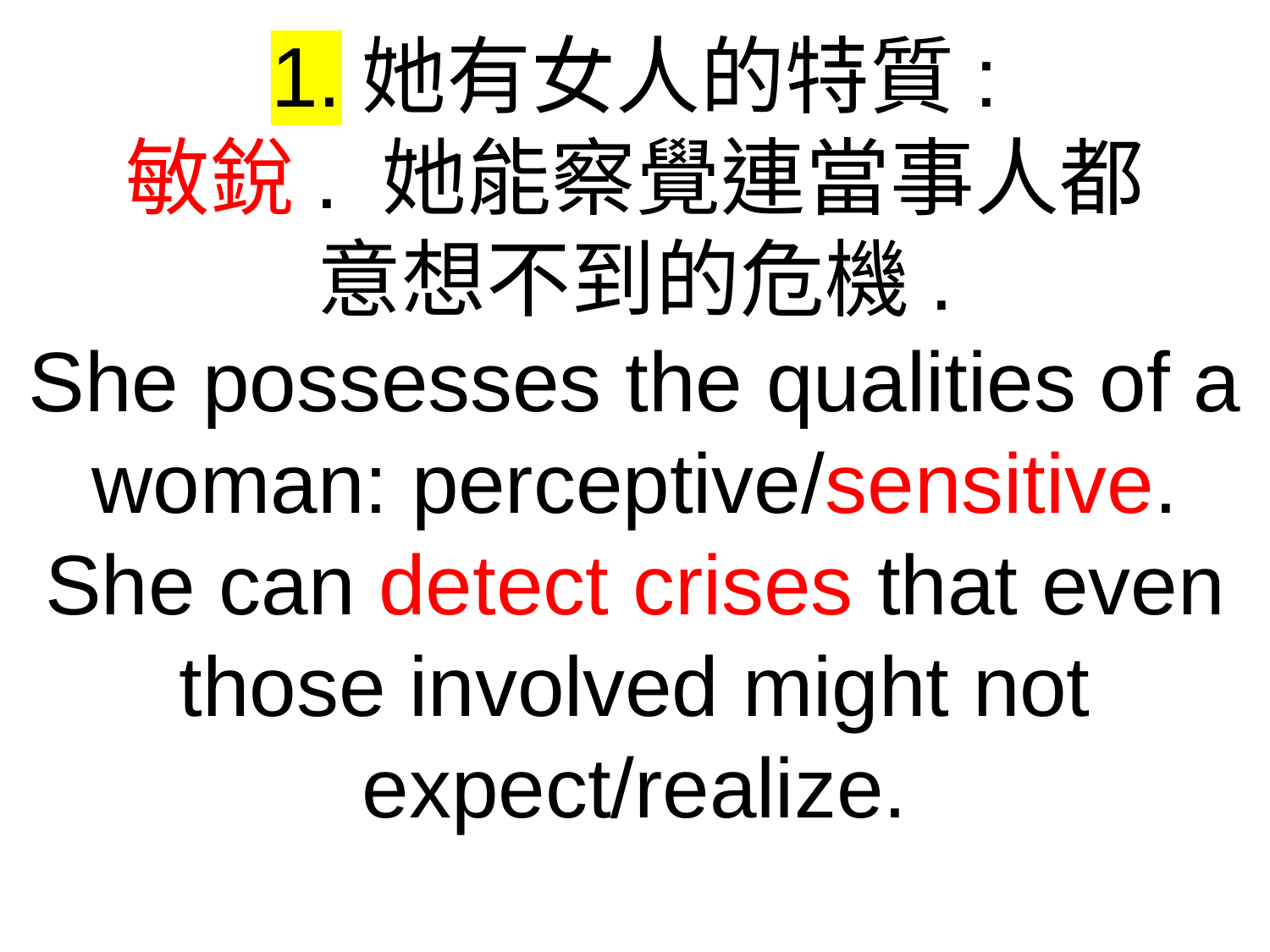

1.她有女人的特質:
敏銳. 她能察覺連當事人都
意想不到的危機.
She possesses the qualities of a woman: perceptive/sensitive. She can detect crises that even those involved might not expect/realize.